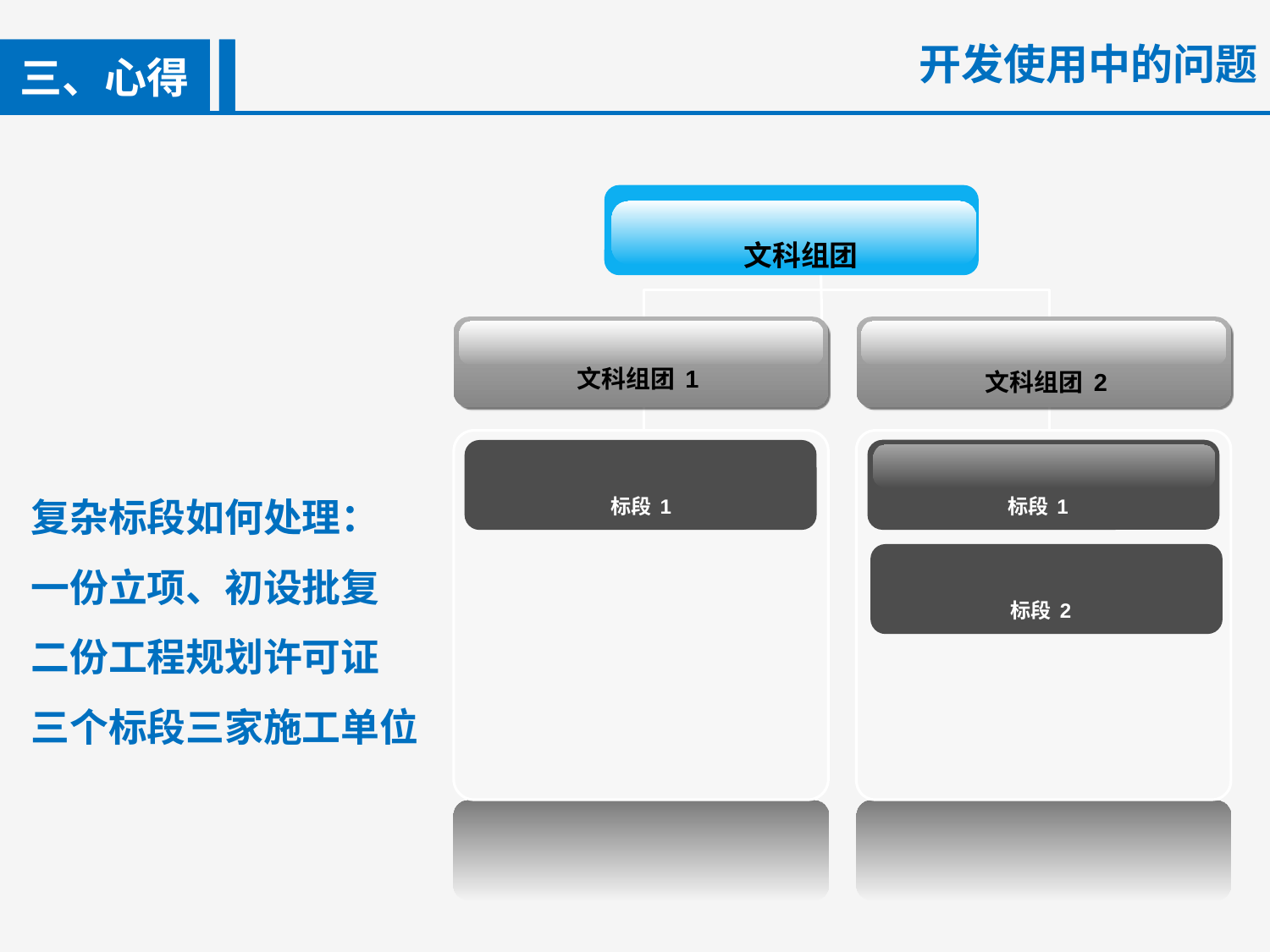

开发使用中的问题
三、心得

三、心得

文科组团

文科组团1
文科组团2

标段1
标段1

标段2

复杂标段如何处理：
一份立项、初设批复
二份工程规划许可证
三个标段三家施工单位